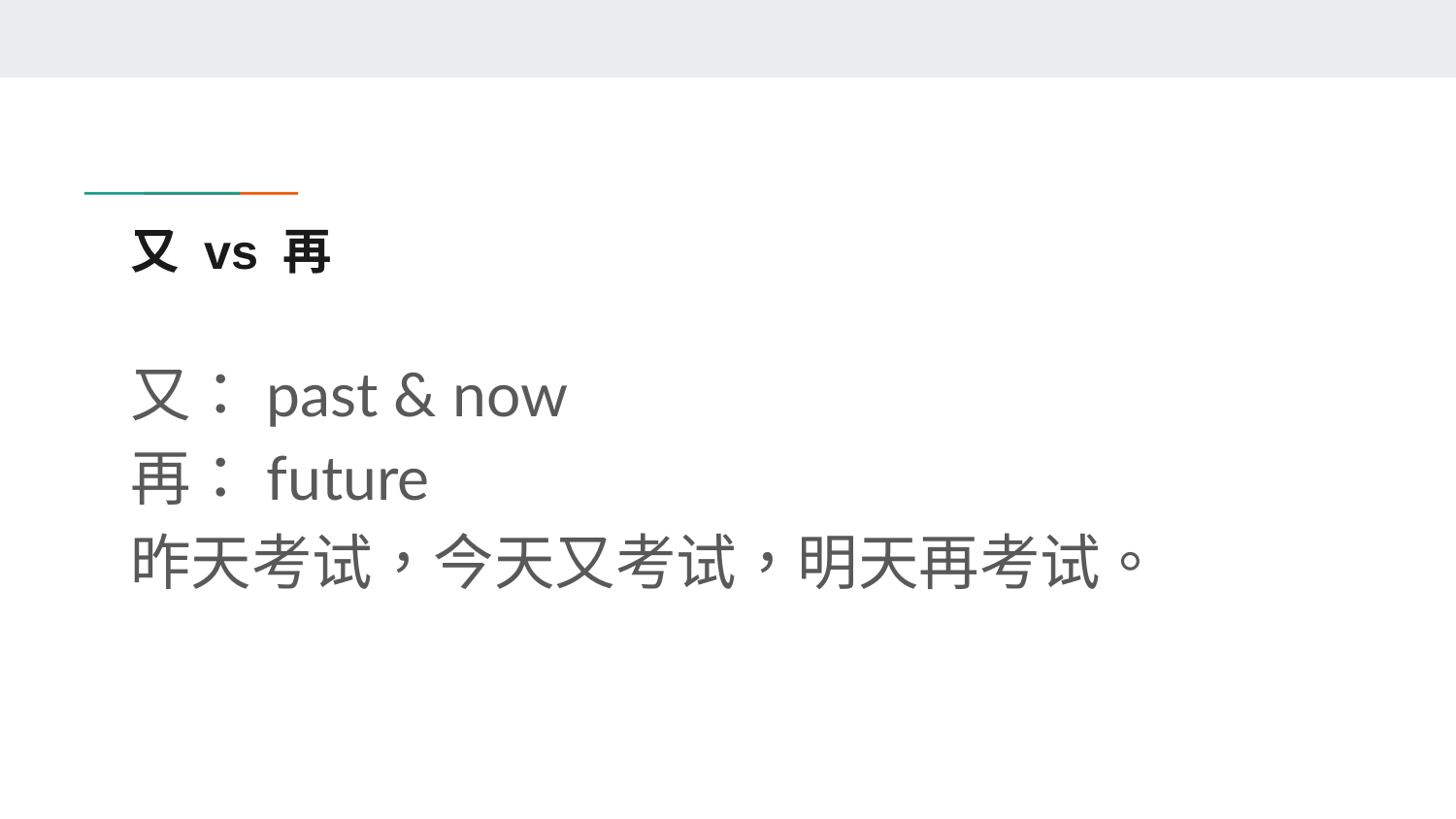

# 又 vs 再
又：past & now
再：future
昨天考试，今天又考试，明天再考试。

​​​​